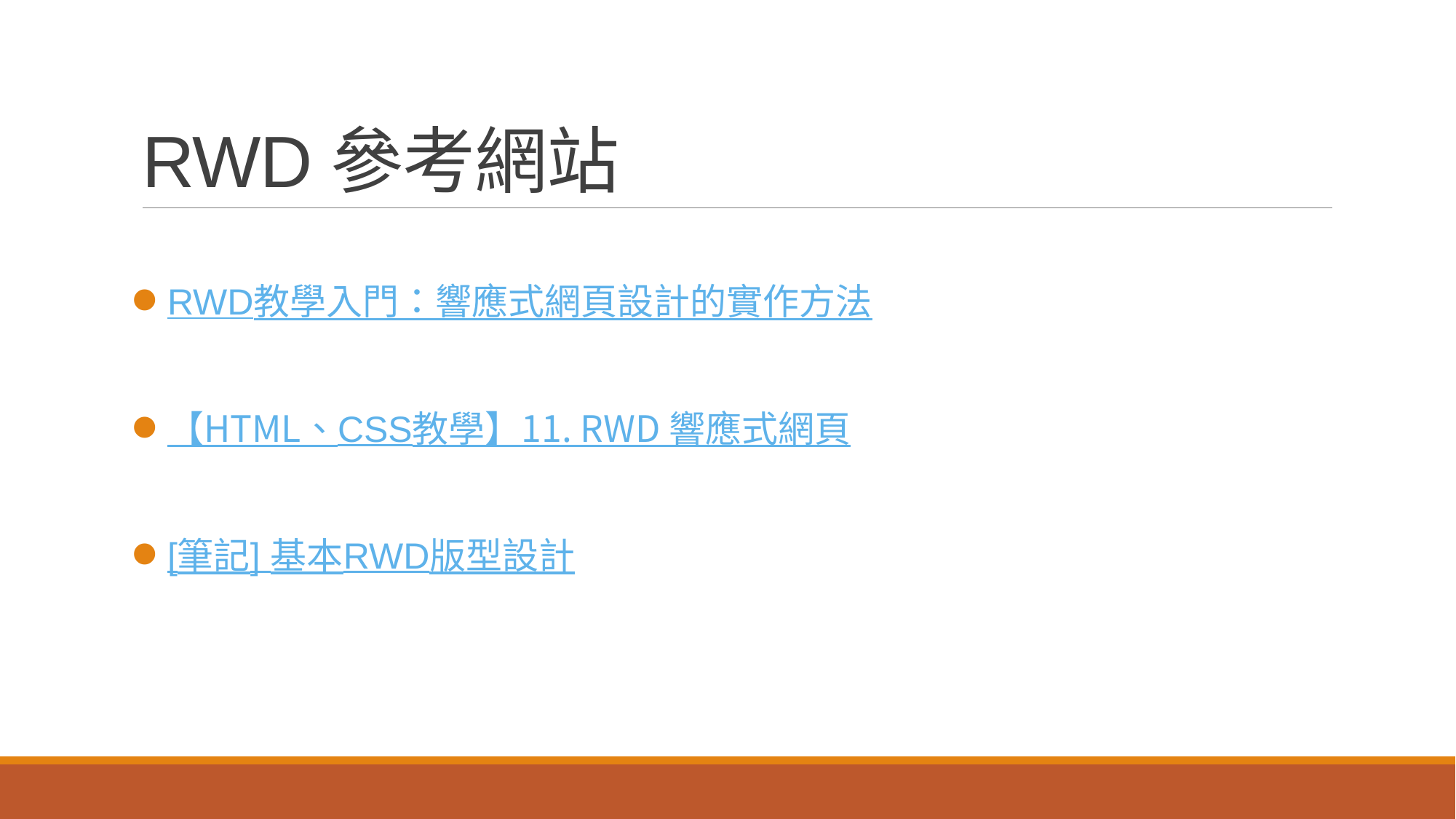

# RWD參考網站
RWD教學入門：響應式網頁設計的實作方法
【HTML、CSS教學】11. RWD 響應式網頁
[筆記] 基本RWD版型設計